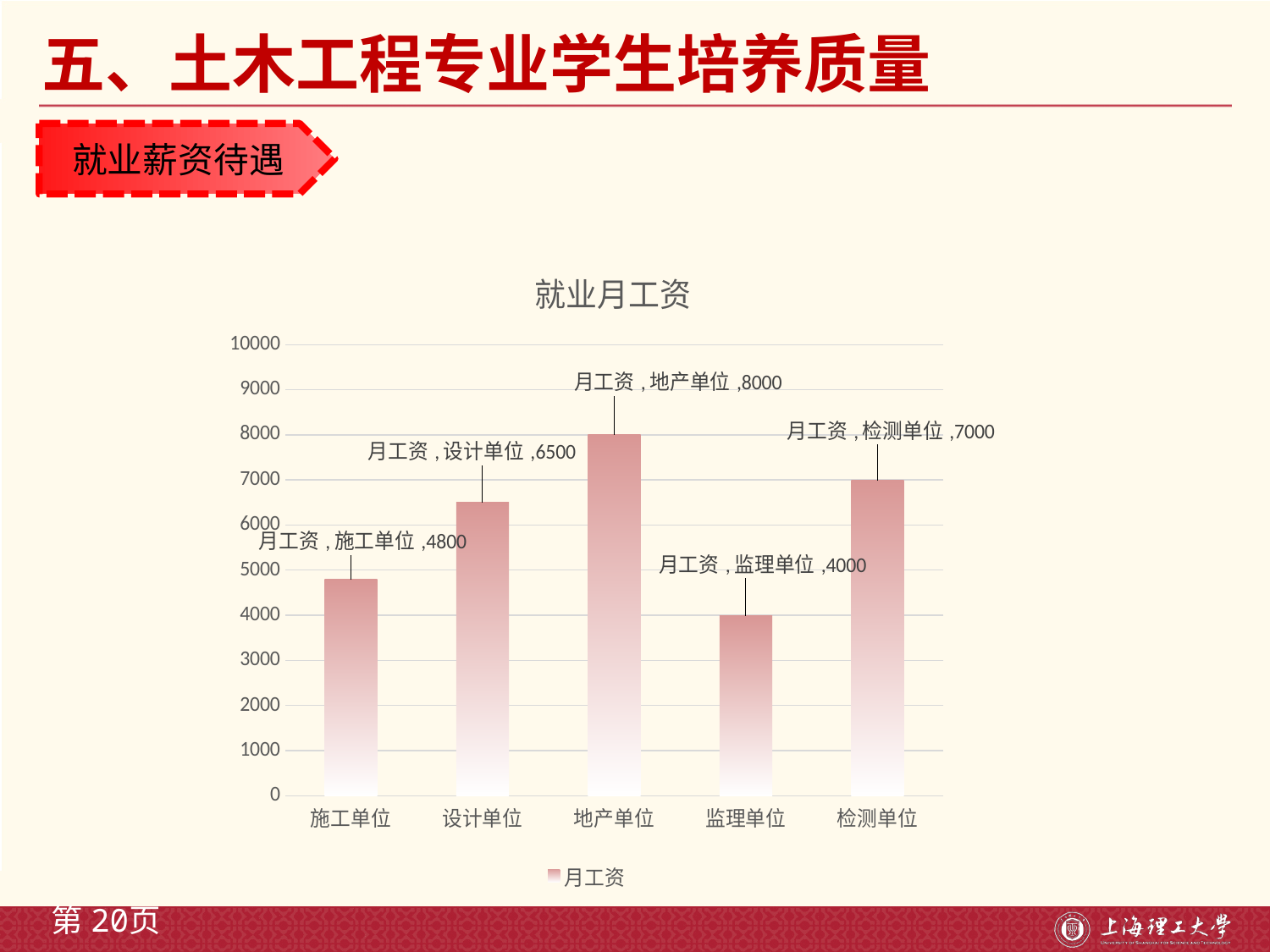

五、土木工程专业学生培养质量

就业薪资待遇

### Chart: 就业月工资

| Category | 月工资 |
|---|---|
| 施工单位 | 4800.0 |
| 设计单位 | 6500.0 |
| 地产单位 | 8000.0 |
| 监理单位 | 4000.0 |
| 检测单位 | 7000.0 |
第20页